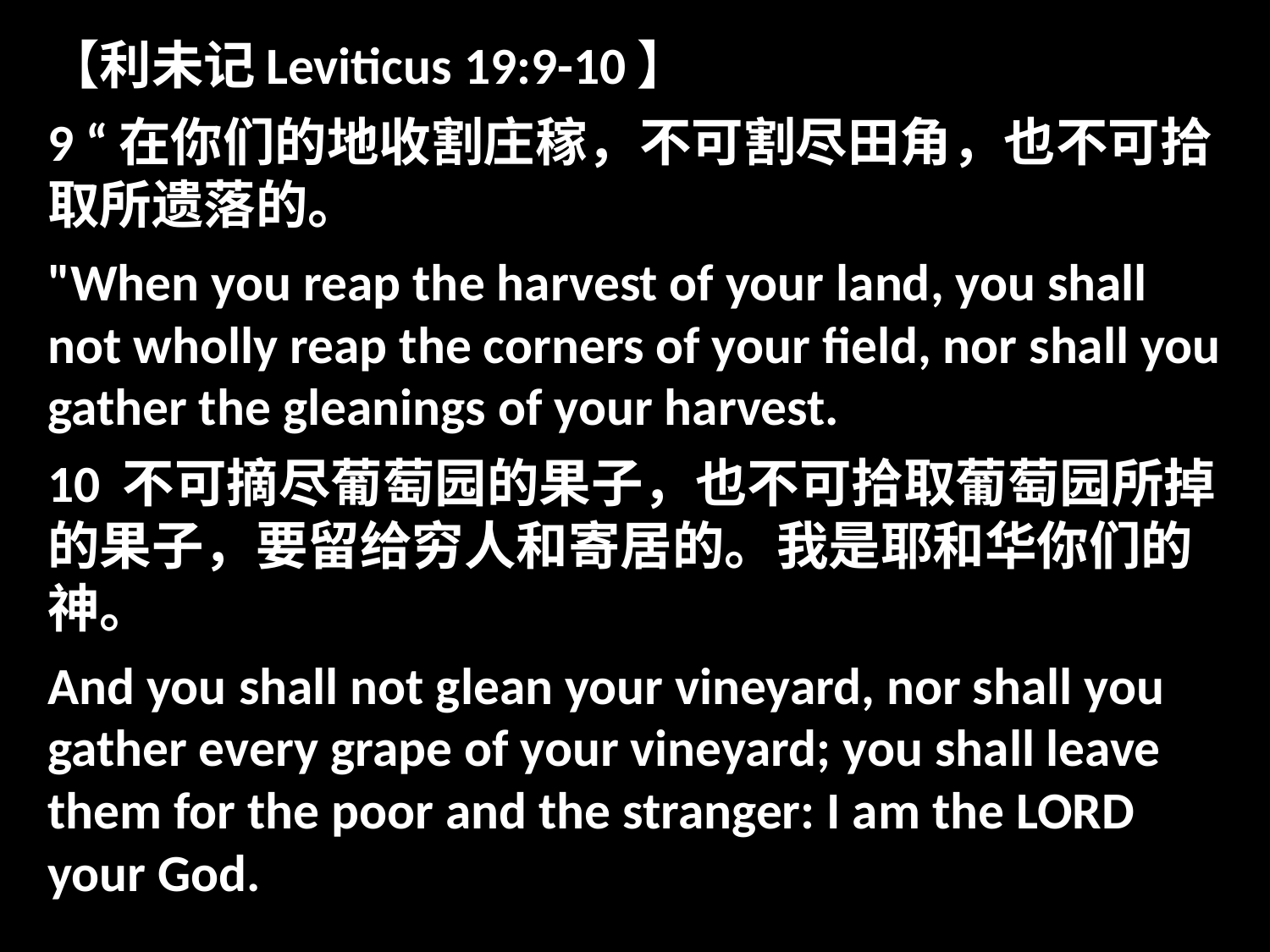

【利未记Leviticus 19:9-10】
9 “在你们的地收割庄稼，不可割尽田角，也不可拾取所遗落的。
"When you reap the harvest of your land, you shall not wholly reap the corners of your field, nor shall you gather the gleanings of your harvest.
10 不可摘尽葡萄园的果子，也不可拾取葡萄园所掉的果子，要留给穷人和寄居的。我是耶和华你们的神。
And you shall not glean your vineyard, nor shall you gather every grape of your vineyard; you shall leave them for the poor and the stranger: I am the LORD your God.